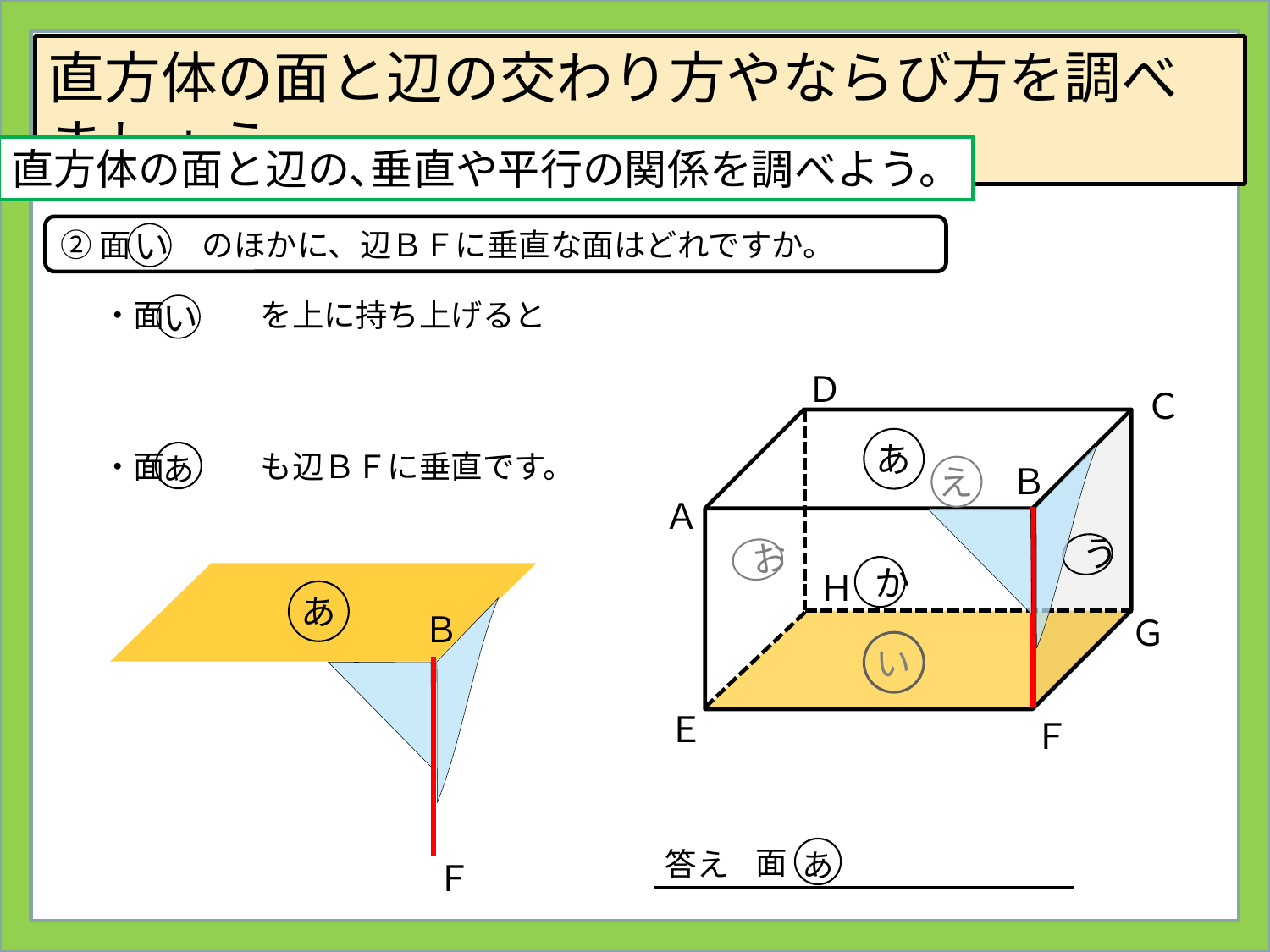

直方体の面と辺の交わり方やならび方を調べましょう。
直方体の面と辺の､垂直や平行の関係を調べよう。
②面　　 のほかに、辺ＢＦに垂直な面はどれですか。
い
・面　　　を上に持ち上げると
い
Ｄ
Ｃ

あ
Ｂ
え
Ａ
う
お
か
Ｈ
Ｇ
い
Ｅ
Ｆ

・面　　　も辺ＢＦに垂直です。
あ

あ

Ｂ

面
答え
あ
Ｆ